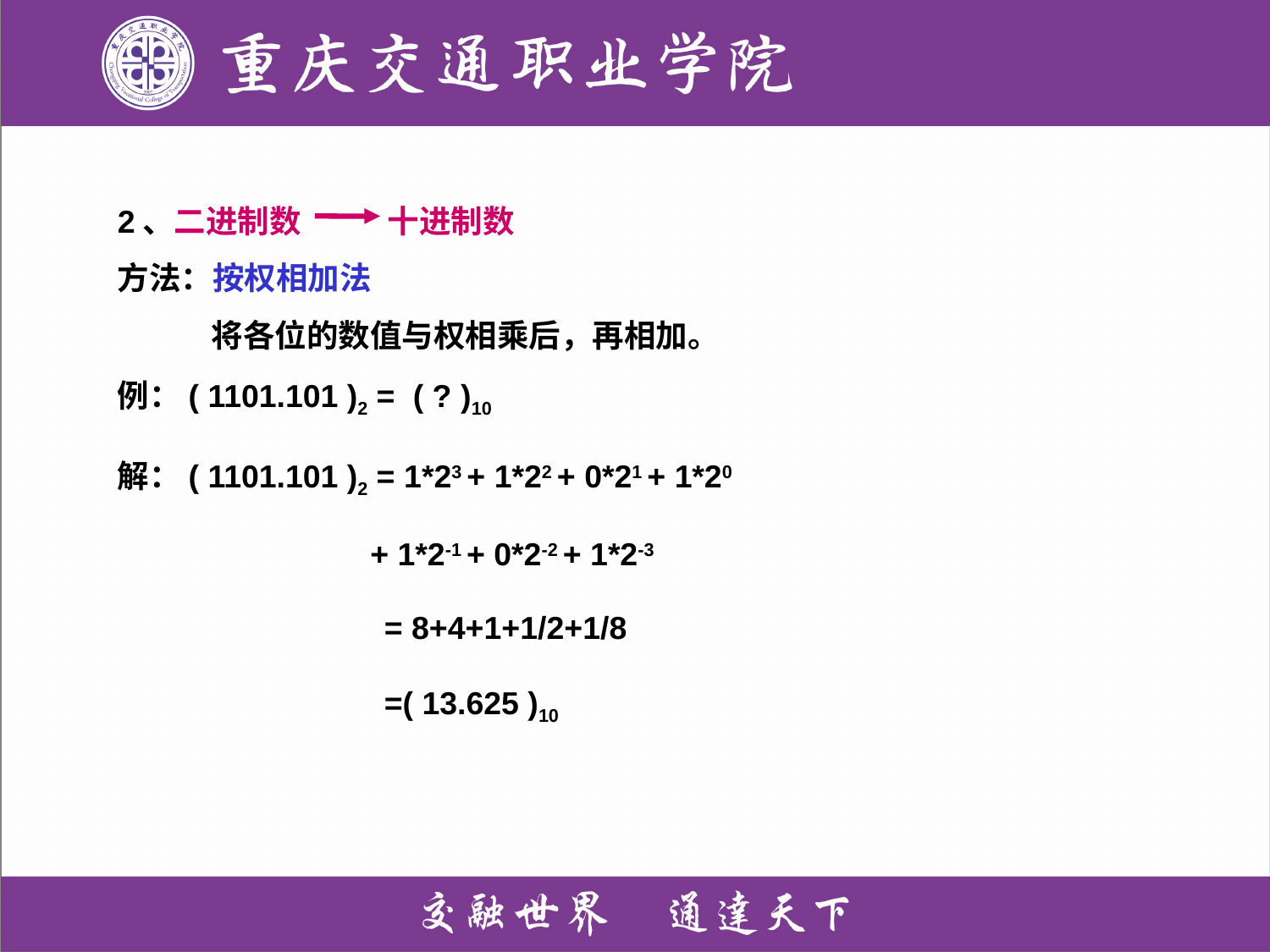

2、二进制数            十进制数
方法：按权相加法
            将各位的数值与权相乘后，再相加。
例：( 1101.101 )2 =  ( ? )10
解：( 1101.101 )2 = 1*23 + 1*22 + 0*21 + 1*20
                                                 + 1*2-1 + 0*2-2 + 1*2-3
                              = 8+4+1+1/2+1/8
                              =( 13.625 )10